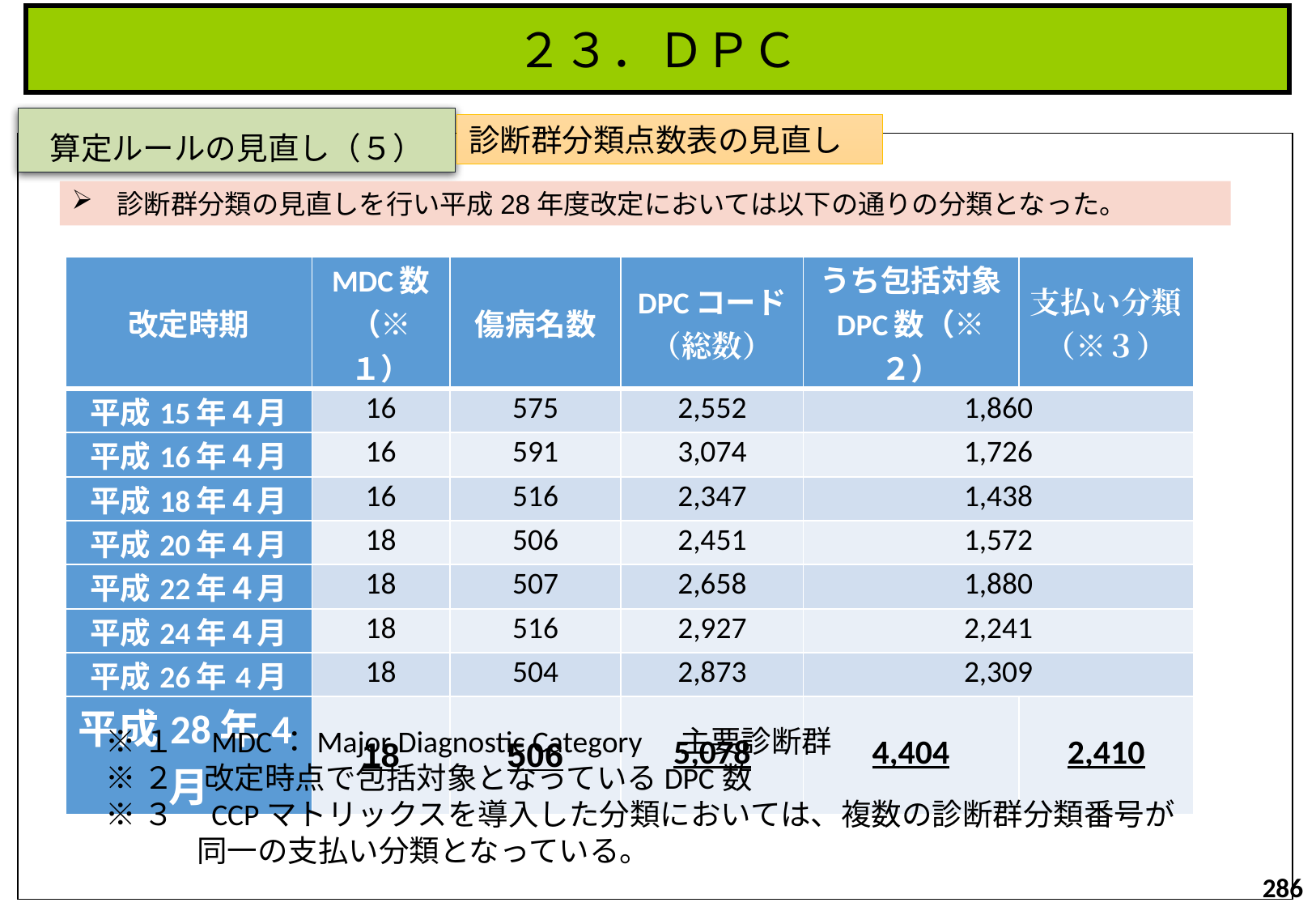

２３．ＤＰＣ
# 算定ルールの見直し（５）
診断群分類点数表の見直し

診断群分類の見直しを行い平成28年度改定においては以下の通りの分類となった。
| 改定時期 | MDC数（※１） | 傷病名数 | DPCコード （総数） | うち包括対象 DPC数（※２） | 支払い分類 （※３） |
| --- | --- | --- | --- | --- | --- |
| 平成15年４月 | 16 | 575 | 2,552 | 1,860 |  |
| 平成16年４月 | 16 | 591 | 3,074 | 1,726 |  |
| 平成18年４月 | 16 | 516 | 2,347 | 1,438 |  |
| 平成20年４月 | 18 | 506 | 2,451 | 1,572 |  |
| 平成22年４月 | 18 | 507 | 2,658 | 1,880 |  |
| 平成24年４月 | 18 | 516 | 2,927 | 2,241 |  |
| 平成26年4月 | 18 | 504 | 2,873 | 2,309 |  |
| 平成28年4月 | 18 | 506 | 5,078 | 4,404 | 2,410 |
※１　MDC：Major Diagnostic Category　主要診断群
※２　改定時点で包括対象となっているDPC数
※３　CCPマトリックスを導入した分類においては、複数の診断群分類番号が
　　　同一の支払い分類となっている。
286